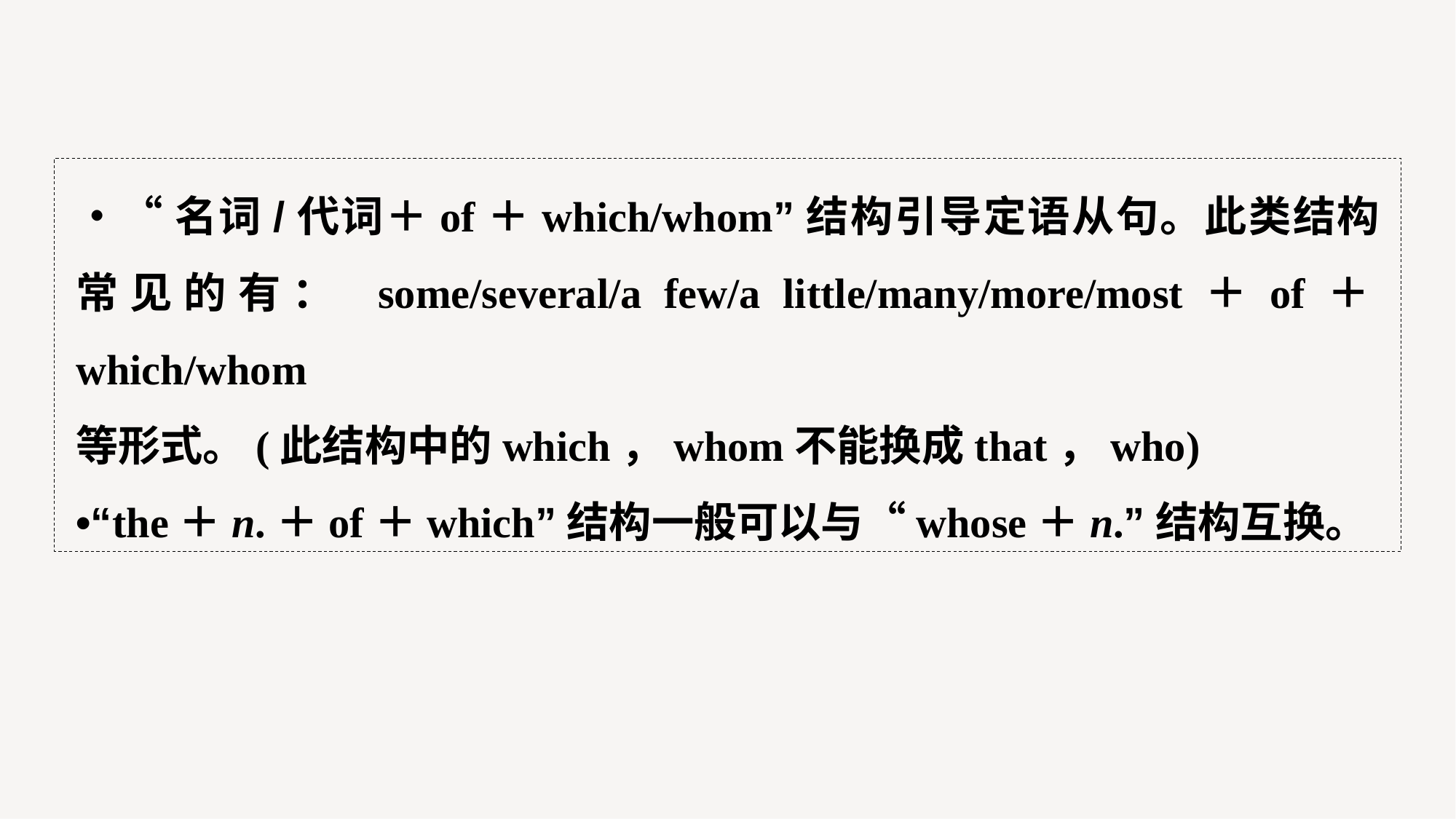

•“名词/代词＋of＋which/whom”结构引导定语从句。此类结构常见的有： some/several/a few/a little/many/more/most＋of＋which/whom
等形式。(此结构中的which，whom不能换成that，who)
•“the＋n.＋of＋which”结构一般可以与“whose＋n.”结构互换。